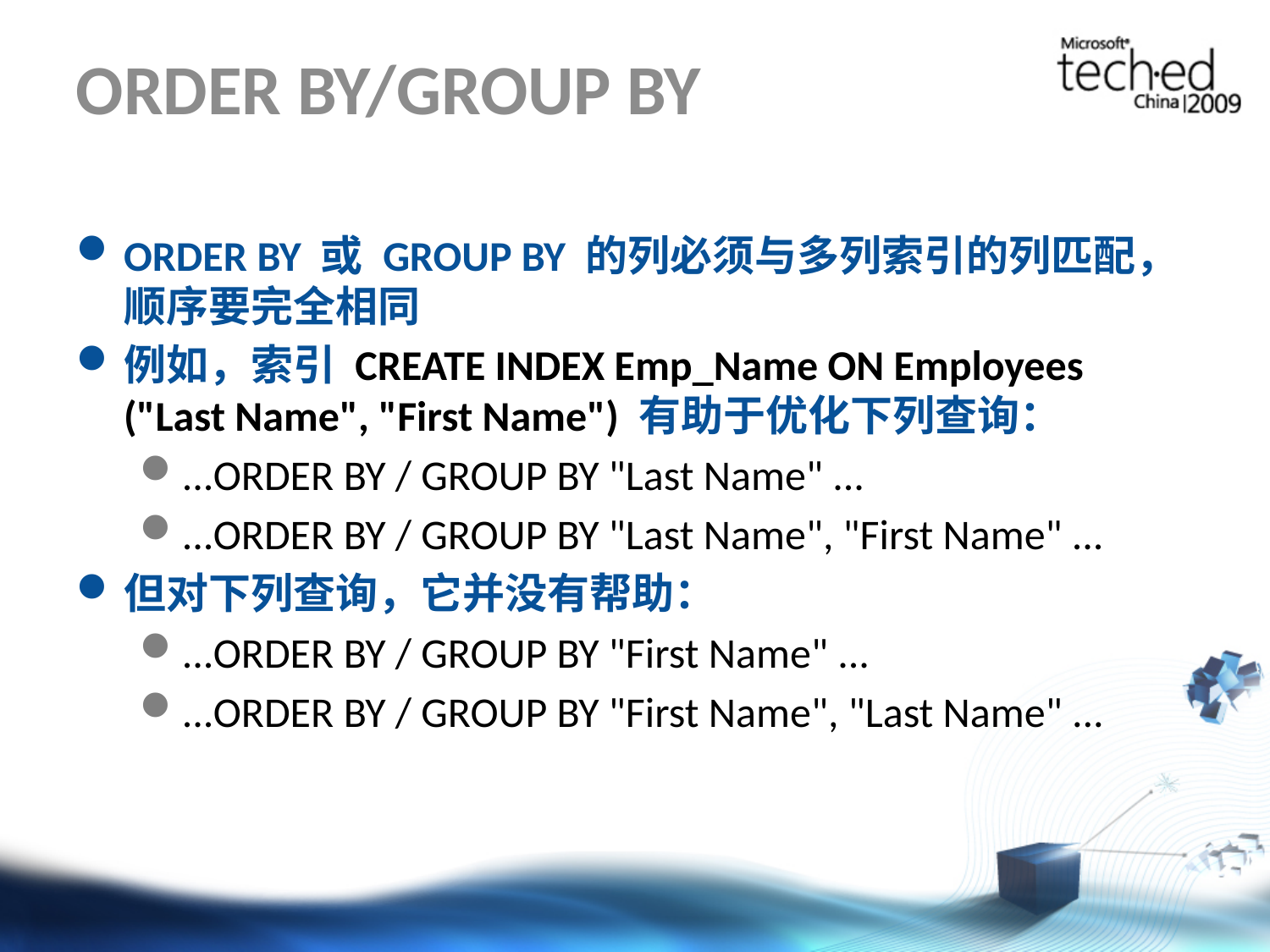

# ORDER BY/GROUP BY
ORDER BY 或 GROUP BY 的列必须与多列索引的列匹配，顺序要完全相同
例如，索引 CREATE INDEX Emp_Name ON Employees ("Last Name", "First Name") 有助于优化下列查询：
...ORDER BY / GROUP BY "Last Name" ...
...ORDER BY / GROUP BY "Last Name", "First Name" ...
但对下列查询，它并没有帮助：
...ORDER BY / GROUP BY "First Name" ...
...ORDER BY / GROUP BY "First Name", "Last Name" ...